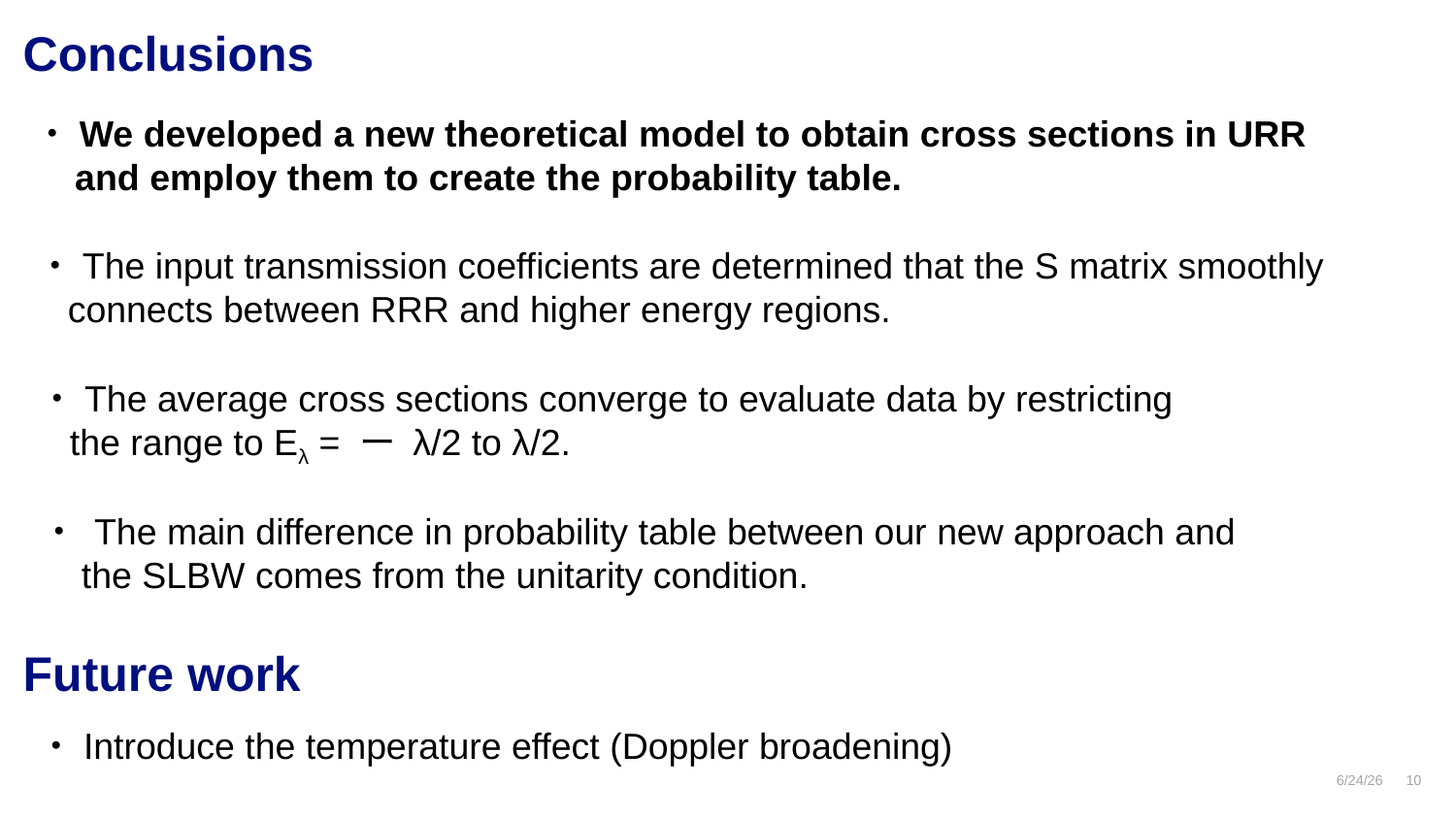

Conclusions
・We developed a new theoretical model to obtain cross sections in URR
    and employ them to create the probability table.
・The input transmission coefficients are determined that the S matrix smoothly
   connects between RRR and higher energy regions.
・The average cross sections converge to evaluate data by restricting
   the range to Eλ = ー λ/2 to λ/2.
・ The main difference in probability table between our new approach and
    the SLBW comes from the unitarity condition.
Future work
・Introduce the temperature effect (Doppler broadening)